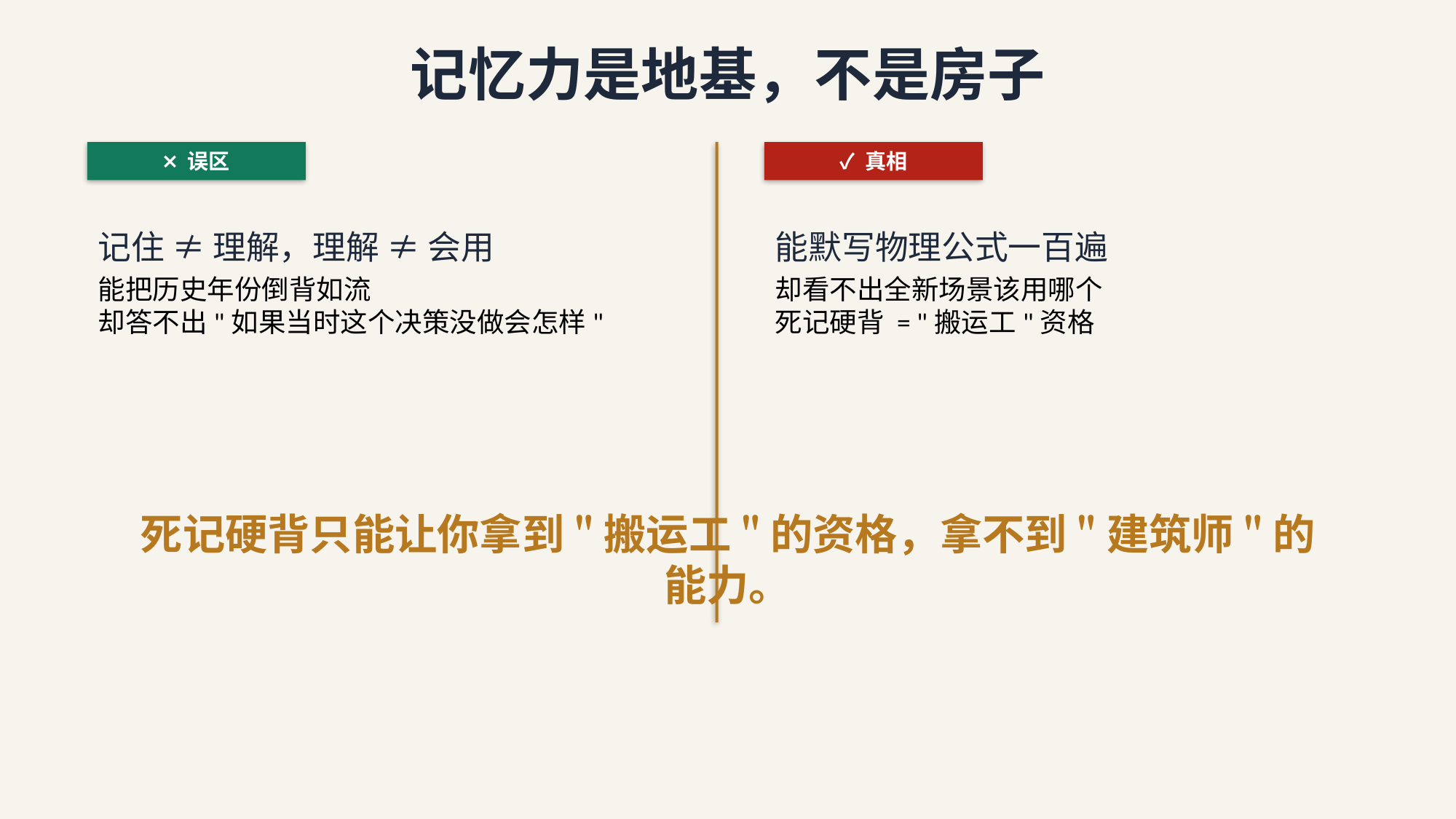

记忆力是地基，不是房子
❌ 误区

✓ 真相
记住 ≠ 理解，理解 ≠ 会用
能把历史年份倒背如流
却答不出"如果当时这个决策没做会怎样"
能默写物理公式一百遍
却看不出全新场景该用哪个
死记硬背 = "搬运工"资格
死记硬背只能让你拿到"搬运工"的资格，拿不到"建筑师"的能力。